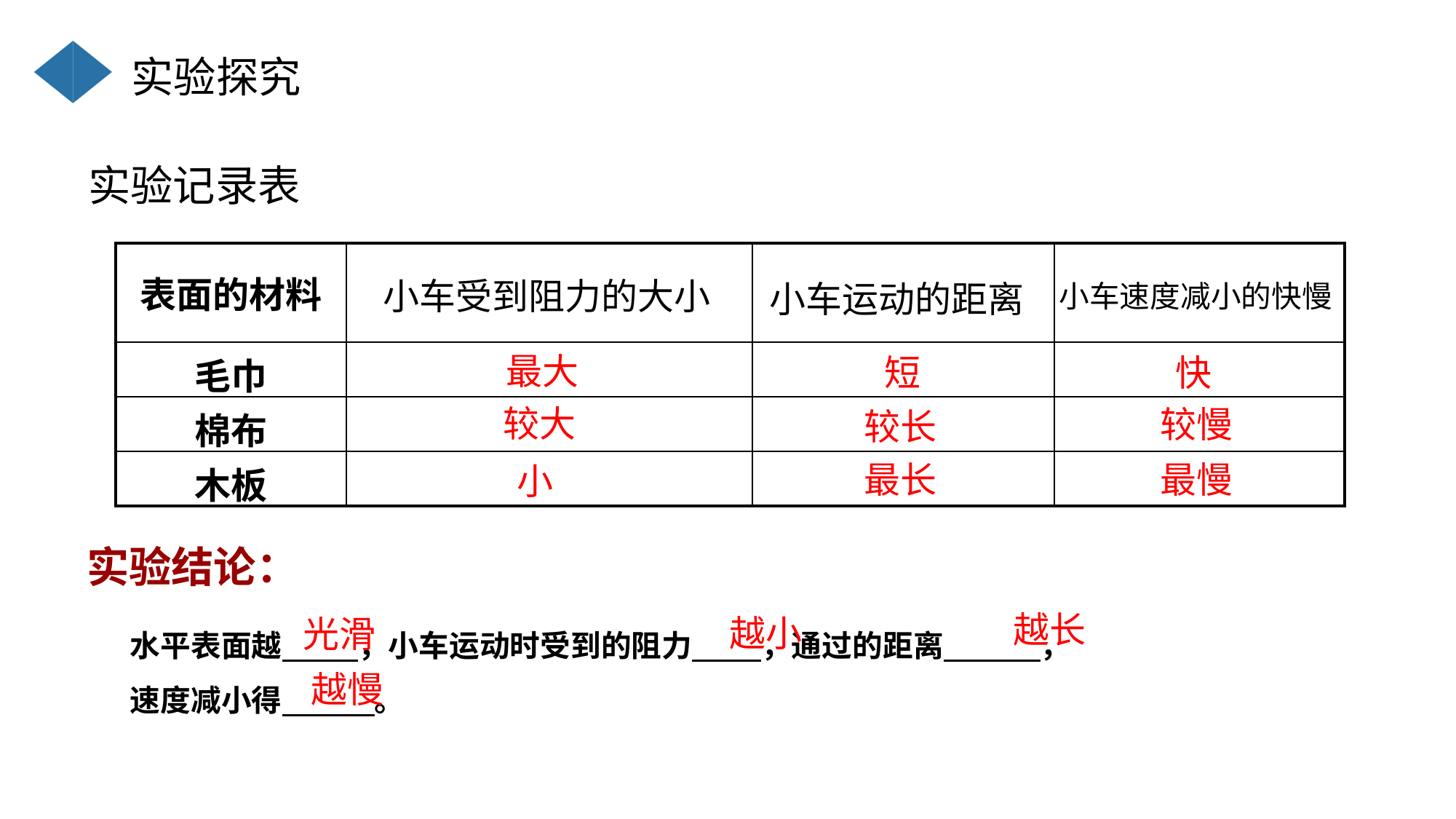

实验探究
实验记录表
| 表面的材料 |  |  |  |
| --- | --- | --- | --- |
| 毛巾 |  |  |  |
| 棉布 |  |  |  |
| 木板 |  |  |  |
小车受到阻力的大小
小车运动的距离
小车速度减小的快慢
最大
短
快
较大
较慢
较长
最长
最慢
小
实验结论：
水平表面越           ，小车运动时受到的阻力          ，通过的距离              ，
速度减小得  　       。
越长
越小
光滑
越慢